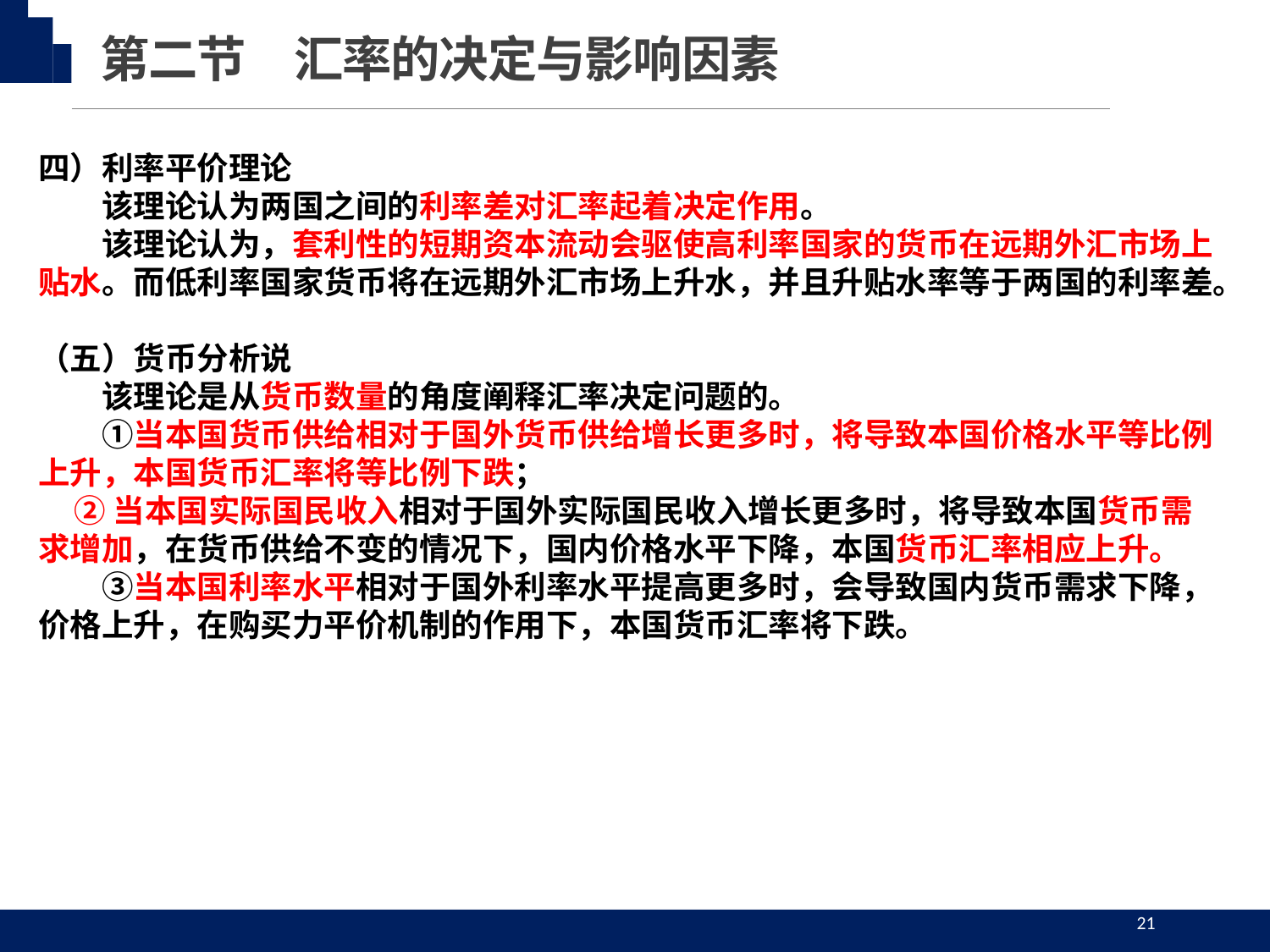

第二节　汇率的决定与影响因素
四）利率平价理论
　　该理论认为两国之间的利率差对汇率起着决定作用。
　　该理论认为，套利性的短期资本流动会驱使高利率国家的货币在远期外汇市场上贴水。而低利率国家货币将在远期外汇市场上升水，并且升贴水率等于两国的利率差。

（五）货币分析说
　　该理论是从货币数量的角度阐释汇率决定问题的。
　　①当本国货币供给相对于国外货币供给增长更多时，将导致本国价格水平等比例上升，本国货币汇率将等比例下跌；
     ②当本国实际国民收入相对于国外实际国民收入增长更多时，将导致本国货币需求增加，在货币供给不变的情况下，国内价格水平下降，本国货币汇率相应上升。
　　③当本国利率水平相对于国外利率水平提高更多时，会导致国内货币需求下降，价格上升，在购买力平价机制的作用下，本国货币汇率将下跌。

21